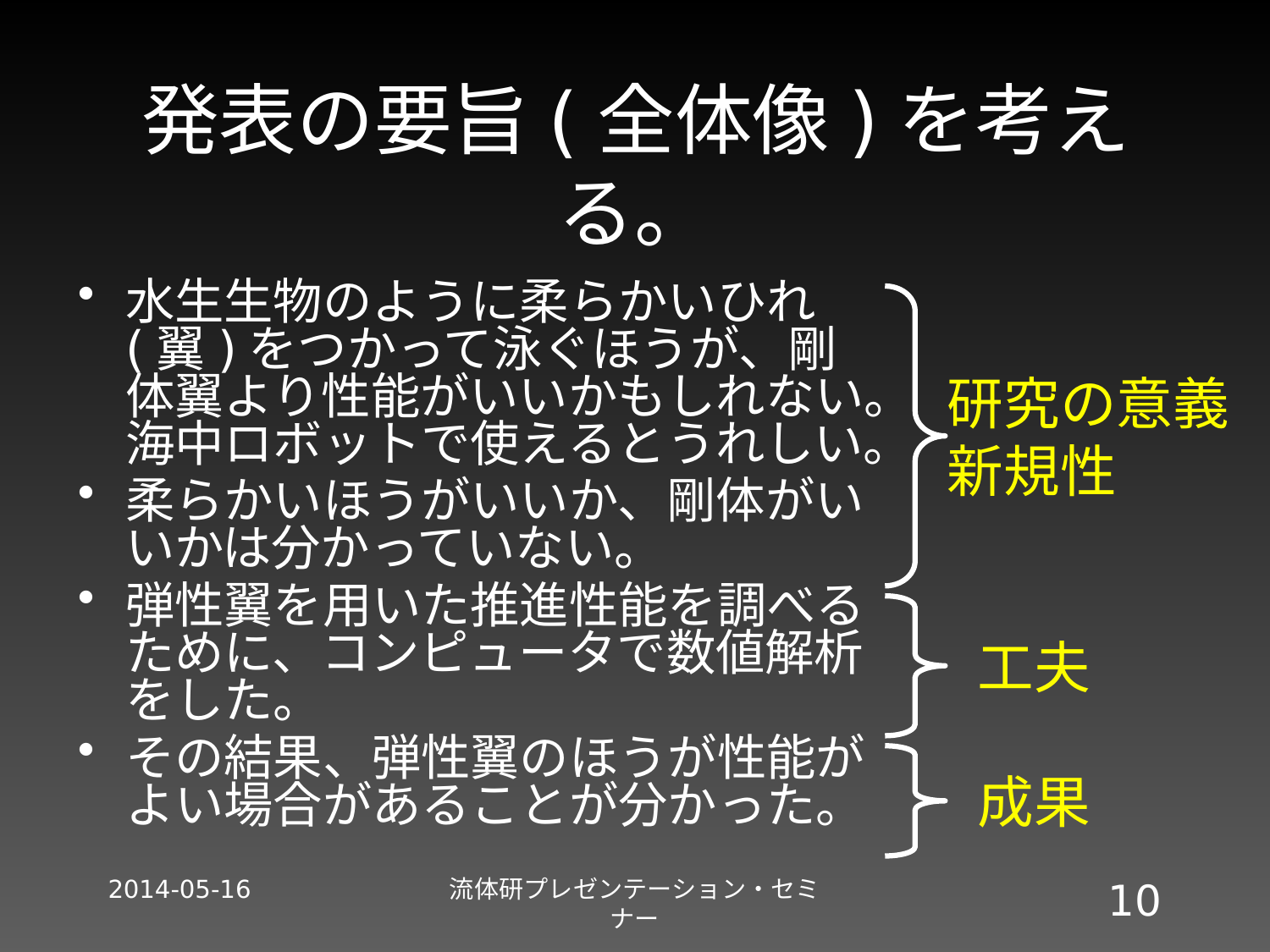

# 発表の要旨(全体像)を考える。
水生生物のように柔らかいひれ(翼)をつかって泳ぐほうが、剛体翼より性能がいいかもしれない。海中ロボットで使えるとうれしい。
柔らかいほうがいいか、剛体がいいかは分かっていない。
弾性翼を用いた推進性能を調べるために、コンピュータで数値解析をした。
その結果、弾性翼のほうが性能がよい場合があることが分かった。

研究の意義
新規性

工夫

成果
2014-05-16
流体研プレゼンテーション・セミナー
10